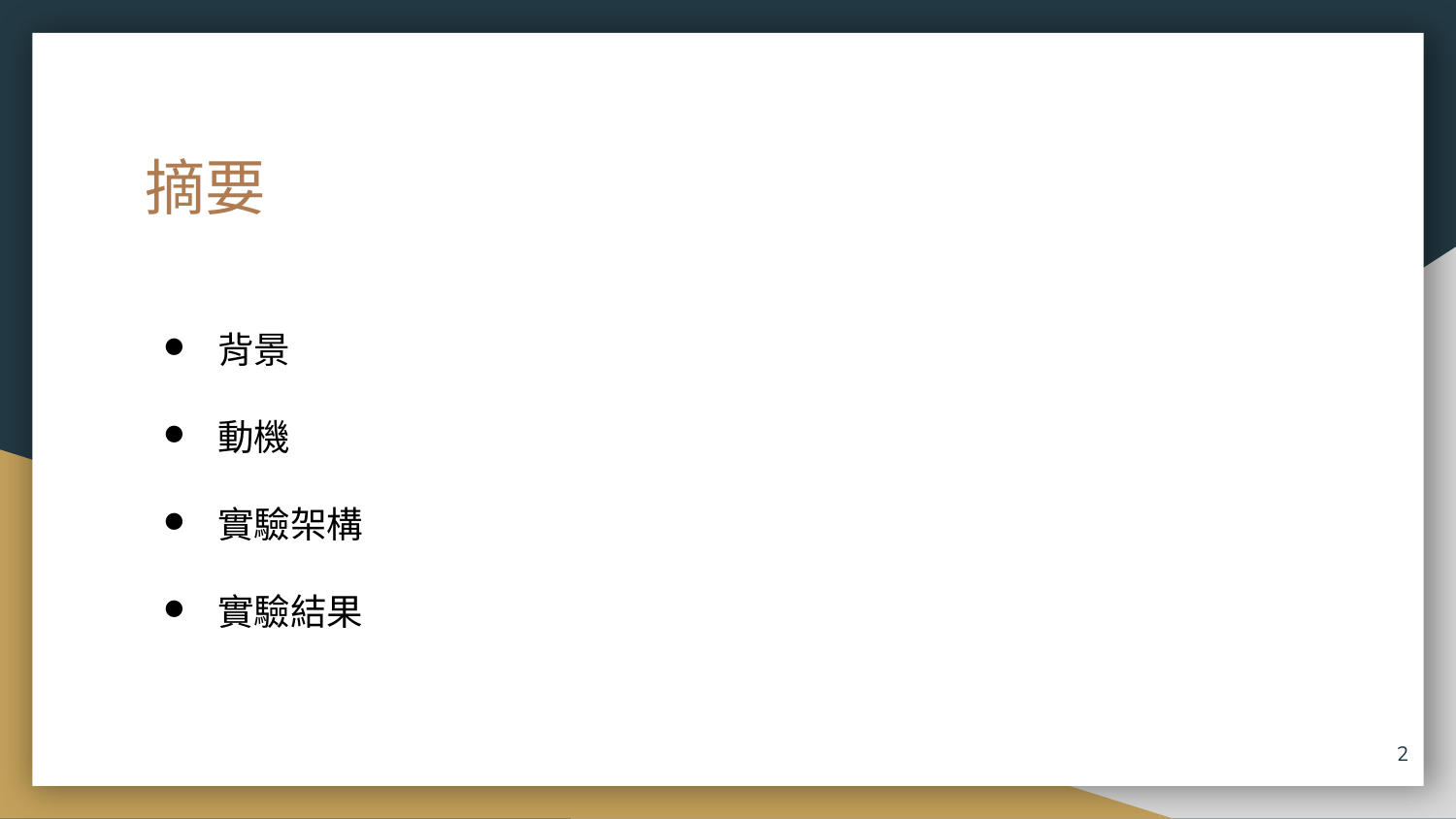

# 摘要
背景

動機

實驗架構

實驗結果
2